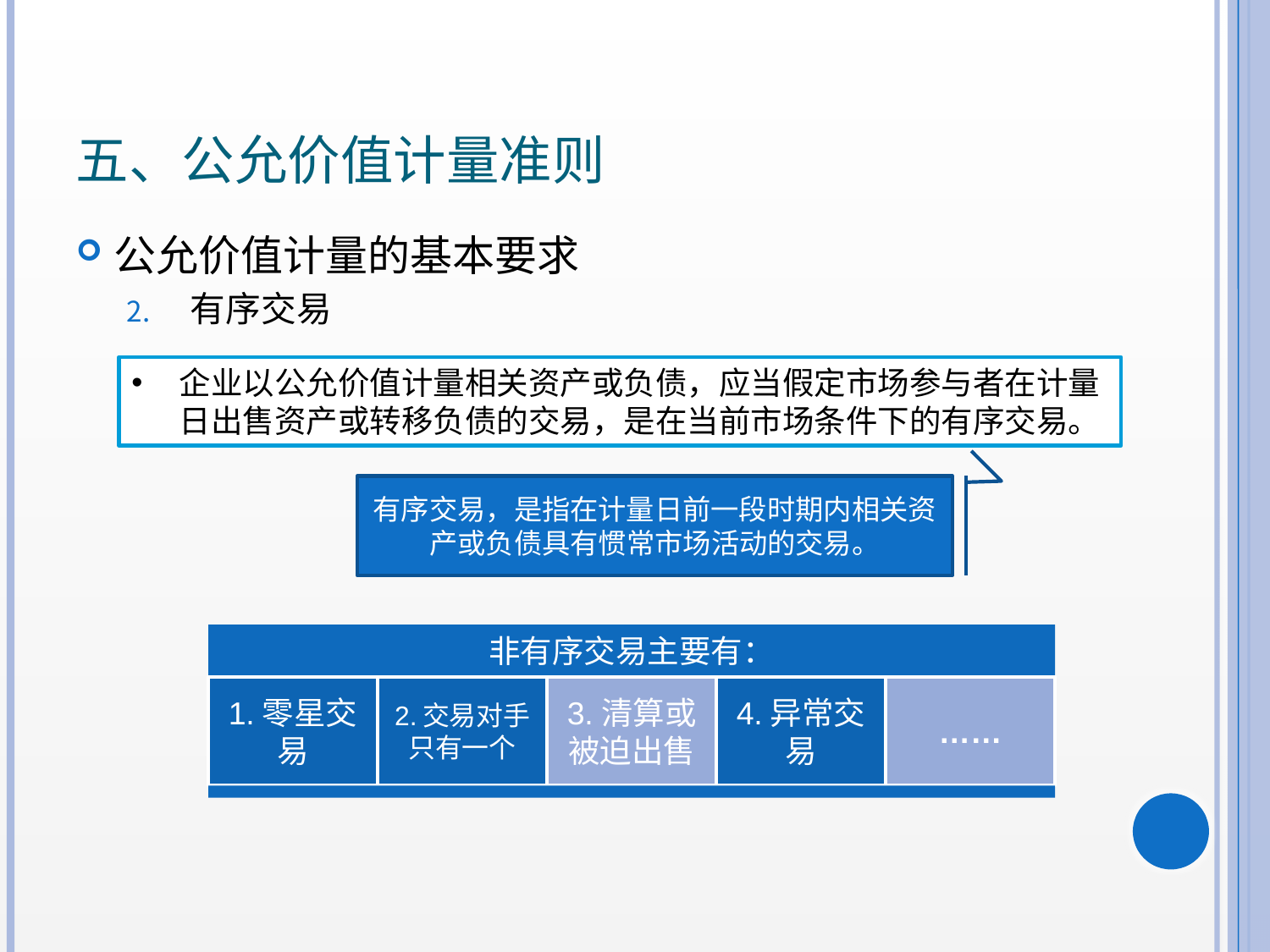

# 五、公允价值计量准则
公允价值计量的基本要求
有序交易

企业以公允价值计量相关资产或负债，应当假定市场参与者在计量日出售资产或转移负债的交易，是在当前市场条件下的有序交易。
有序交易，是指在计量日前一段时期内相关资产或负债具有惯常市场活动的交易。
非有序交易主要有：
1.零星交易
2.交易对手只有一个
4.异常交易
3.清算或被迫出售
……